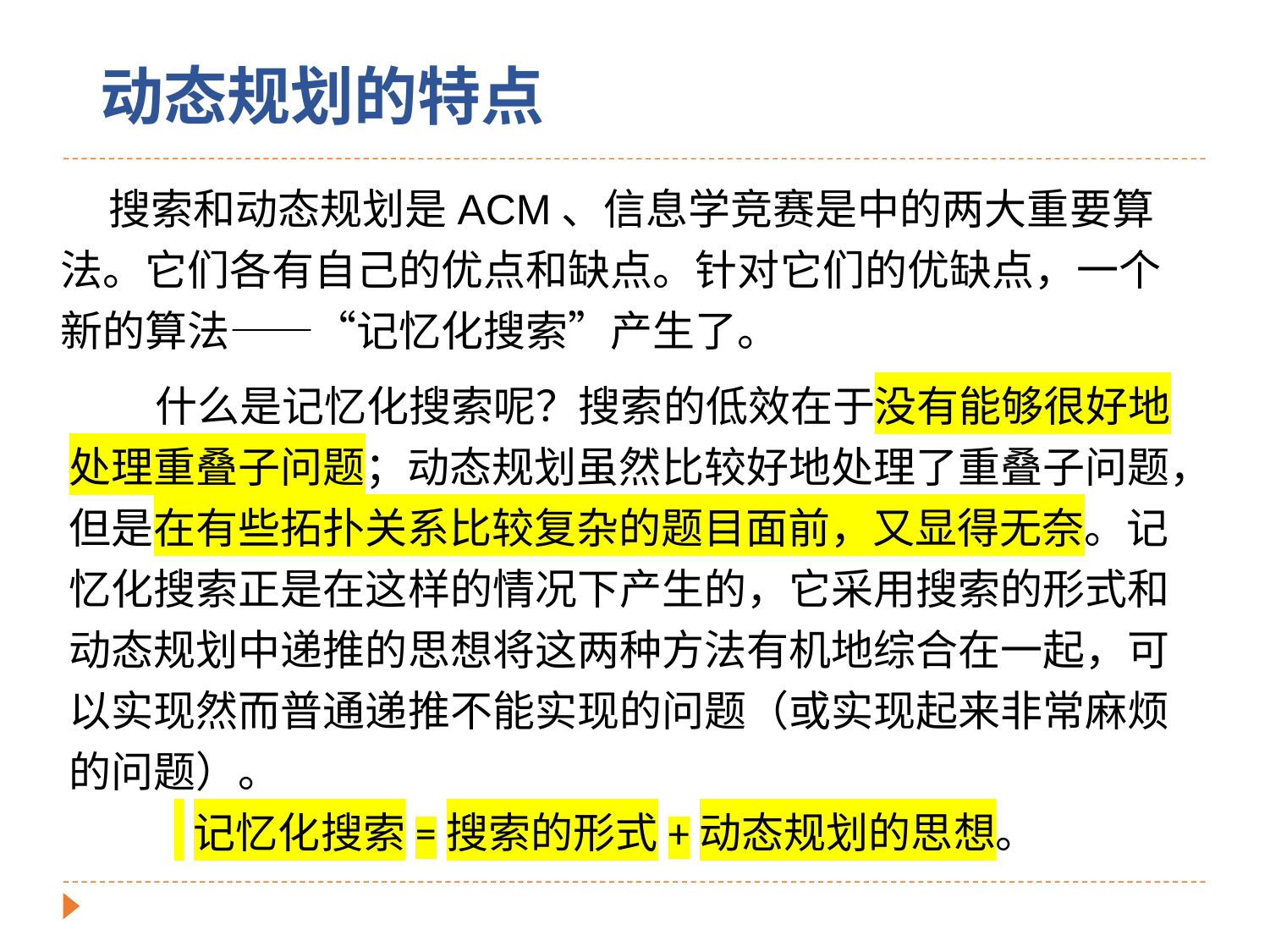

动态规划的特点
    搜索和动态规划是ACM、信息学竞赛是中的两大重要算法。它们各有自己的优点和缺点。针对它们的优缺点，一个新的算法——“记忆化搜索”产生了。
        什么是记忆化搜索呢？搜索的低效在于没有能够很好地处理重叠子问题；动态规划虽然比较好地处理了重叠子问题，但是在有些拓扑关系比较复杂的题目面前，又显得无奈。记忆化搜索正是在这样的情况下产生的，它采用搜索的形式和动态规划中递推的思想将这两种方法有机地综合在一起，可以实现然而普通递推不能实现的问题（或实现起来非常麻烦的问题）。
            记忆化搜索=搜索的形式+动态规划的思想。